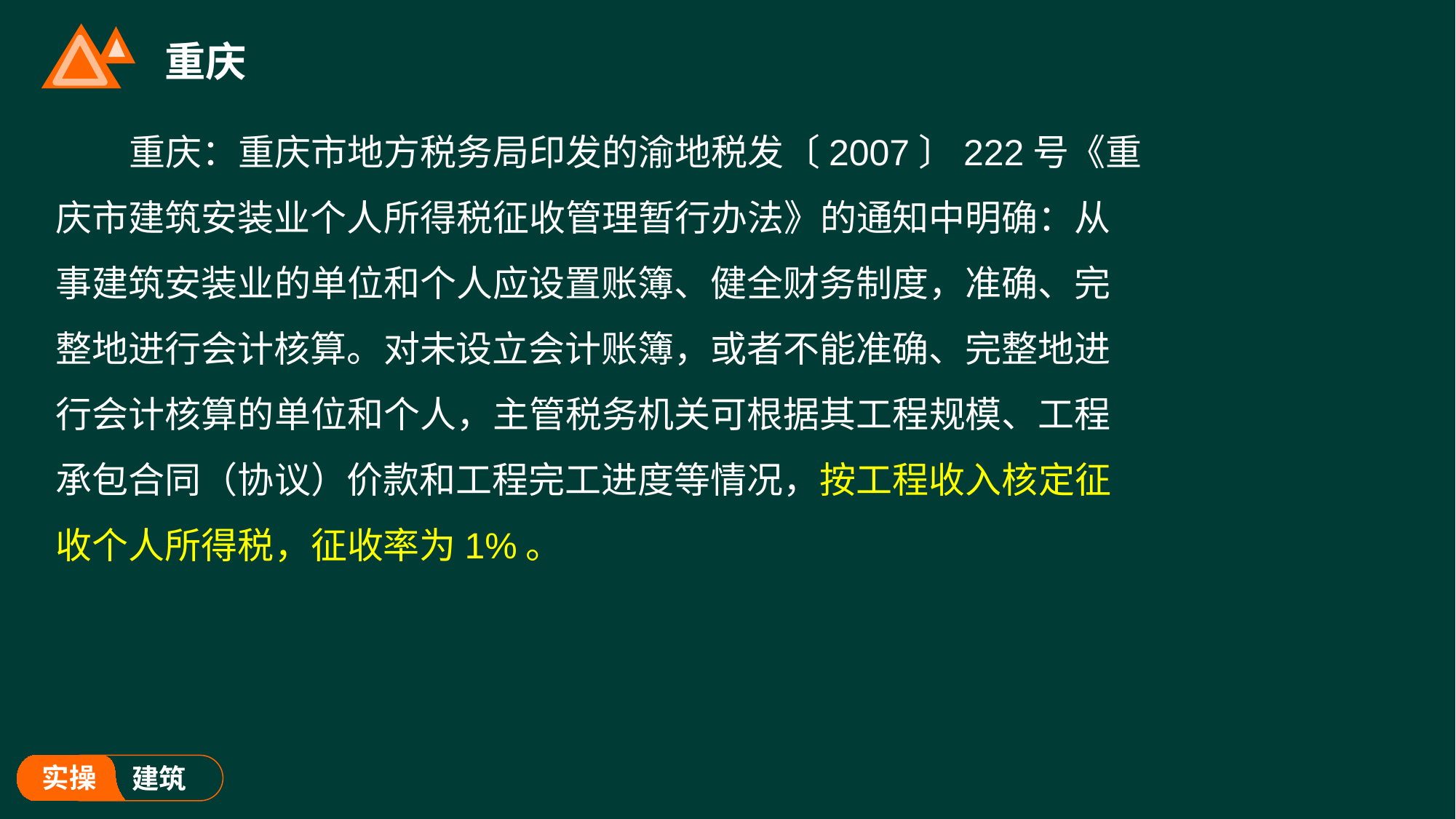

# 重庆
重庆：重庆市地方税务局印发的渝地税发〔2007〕222号《重庆市建筑安装业个人所得税征收管理暂行办法》的通知中明确：从事建筑安装业的单位和个人应设置账簿、健全财务制度，准确、完整地进行会计核算。对未设立会计账簿，或者不能准确、完整地进行会计核算的单位和个人，主管税务机关可根据其工程规模、工程承包合同（协议）价款和工程完工进度等情况，按工程收入核定征收个人所得税，征收率为1%。